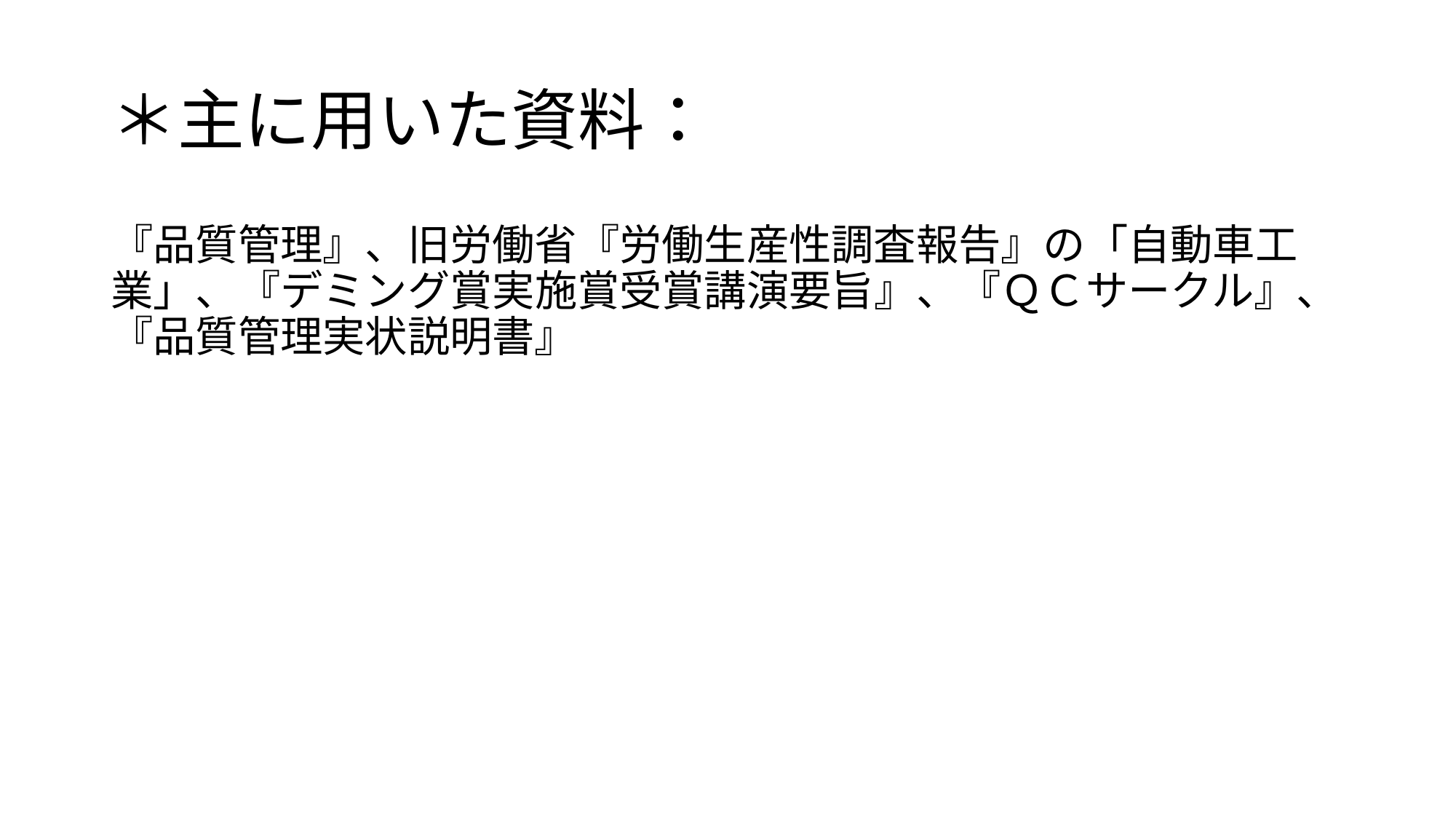

# ＊主に用いた資料：
『品質管理』、旧労働省『労働生産性調査報告』の「自動車工業」、『デミング賞実施賞受賞講演要旨』、『ＱＣサークル』、『品質管理実状説明書』